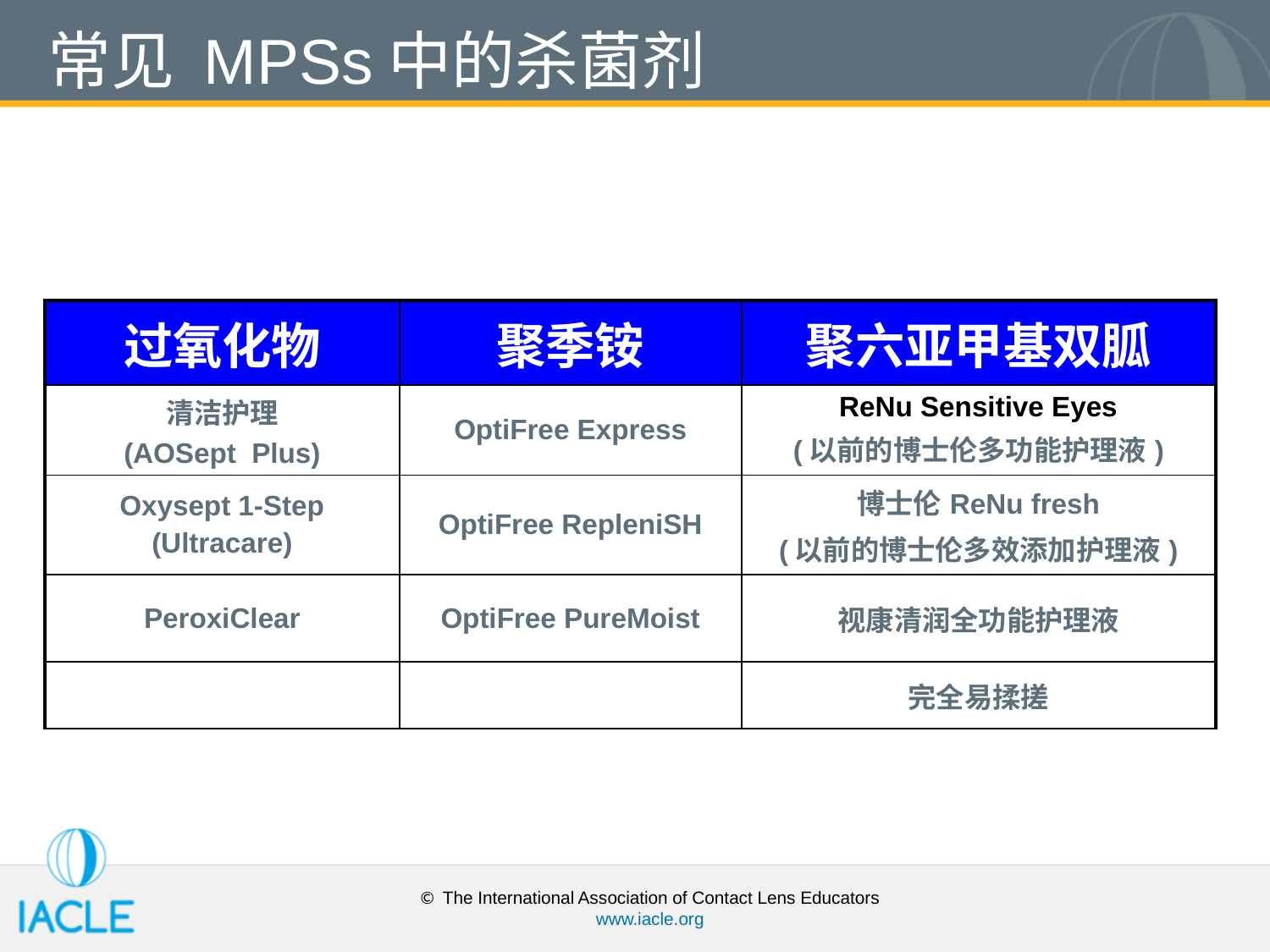

# 常见 MPSs中的杀菌剂
| 过氧化物 | 聚季铵 | 聚六亚甲基双胍 |
| --- | --- | --- |
| 清洁护理 (AOSept Plus) | OptiFree Express | ReNu Sensitive Eyes (以前的博士伦多功能护理液) |
| Oxysept 1-Step (Ultracare) | OptiFree RepleniSH | 博士伦ReNu fresh (以前的博士伦多效添加护理液) |
| PeroxiClear | OptiFree PureMoist | 视康清润全功能护理液 |
|  |  | 完全易揉搓 |
©  The International Association of Contact Lens Educators
www.iacle.org